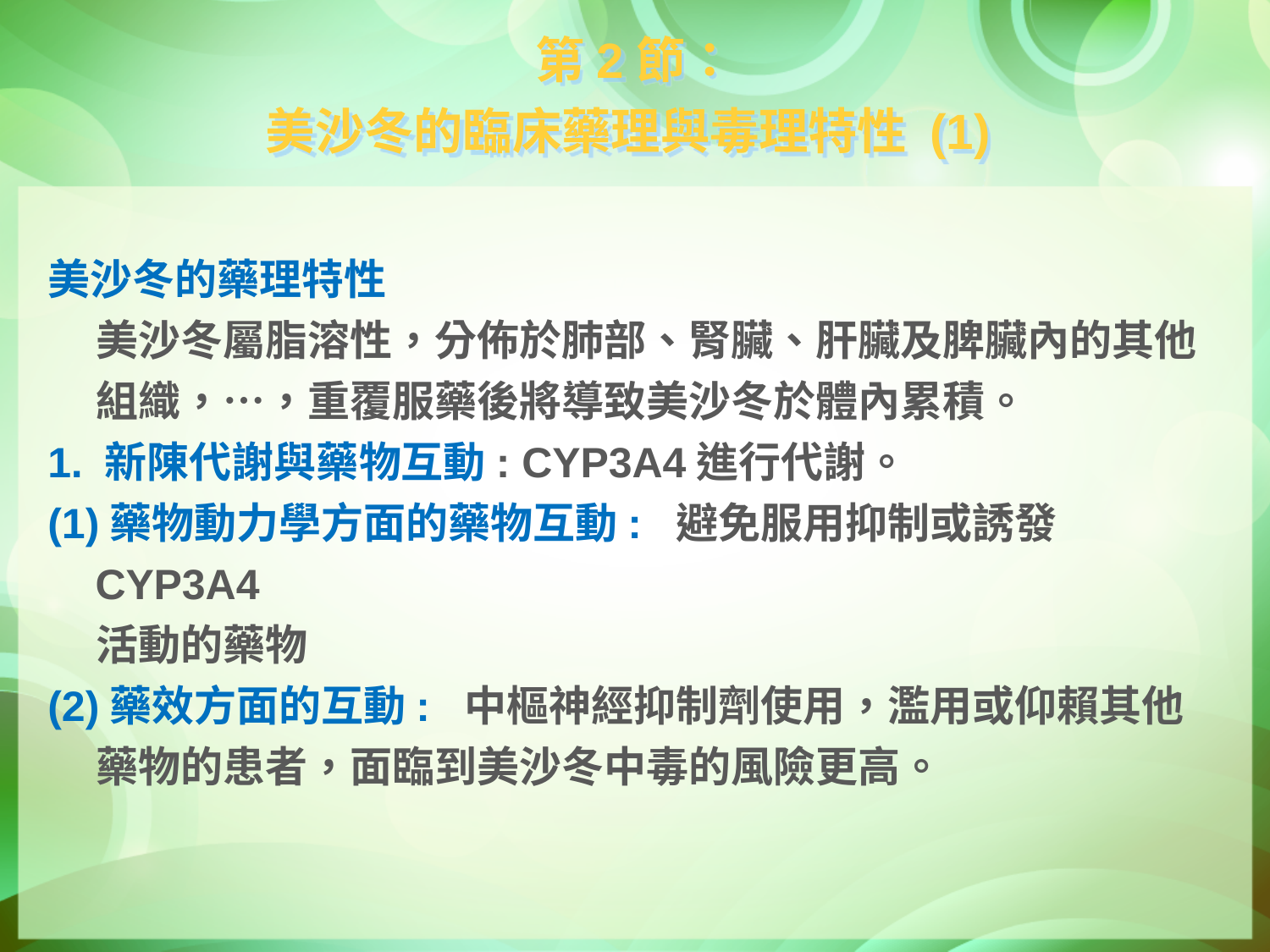

第2節：
美沙冬的臨床藥理與毒理特性 (1)
美沙冬的藥理特性
    美沙冬屬脂溶性，分佈於肺部、腎臟、肝臟及脾臟內的其他
    組織，…，重覆服藥後將導致美沙冬於體內累積。
1. 新陳代謝與藥物互動: CYP3A4進行代謝。
(1)藥物動力學方面的藥物互動:  避免服用抑制或誘發CYP3A4
    活動的藥物
(2)藥效方面的互動:  中樞神經抑制劑使用，濫用或仰賴其他
    藥物的患者，面臨到美沙冬中毒的風險更高。